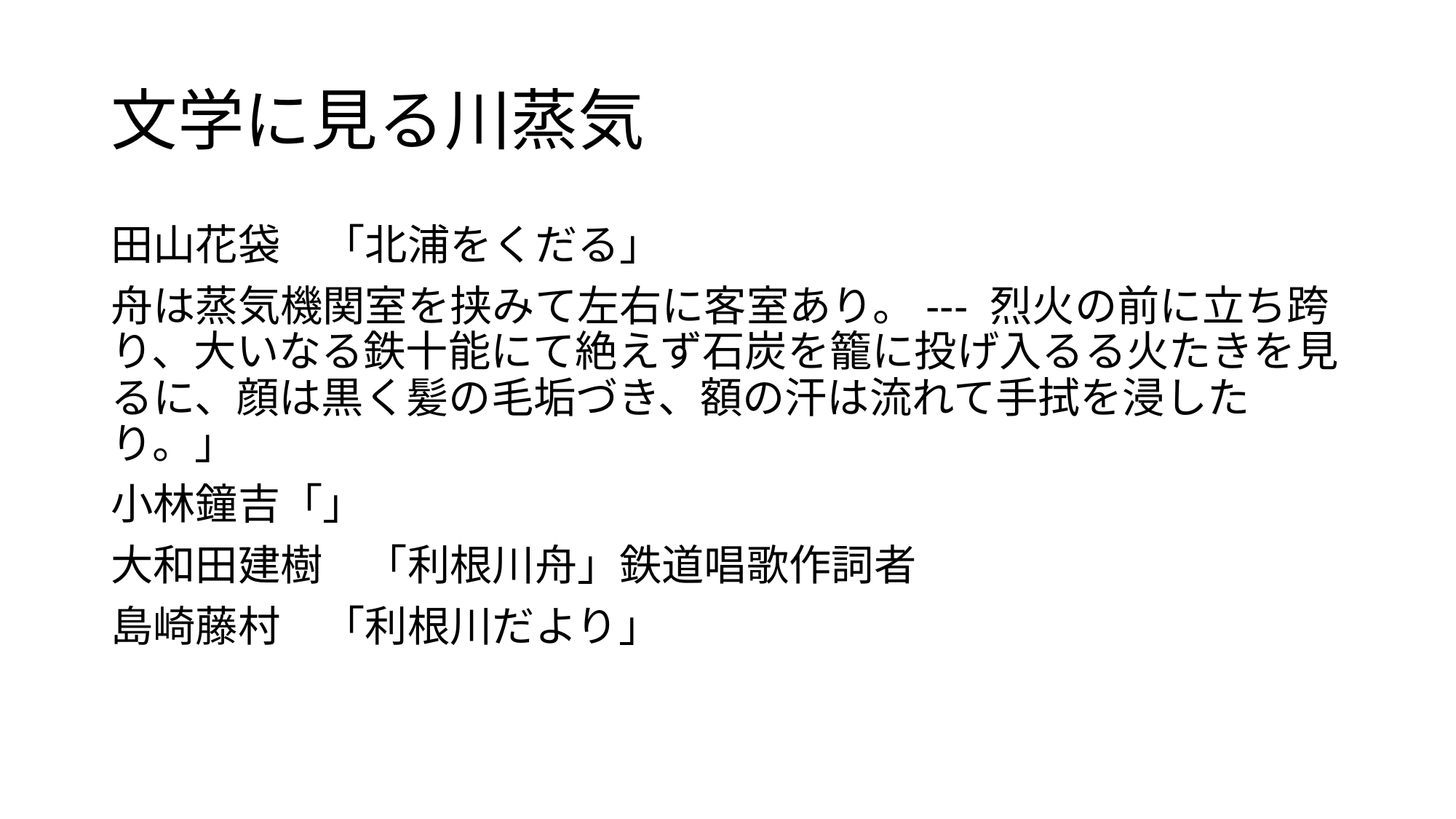

# 文学に見る川蒸気
田山花袋　「北浦をくだる」
舟は蒸気機関室を挟みて左右に客室あり。--- 烈火の前に立ち跨り、大いなる鉄十能にて絶えず石炭を籠に投げ入るる火たきを見るに、顔は黒く髪の毛垢づき、額の汗は流れて手拭を浸したり。」
小林鐘吉「」
大和田建樹　「利根川舟」鉄道唱歌作詞者
島崎藤村　「利根川だより」